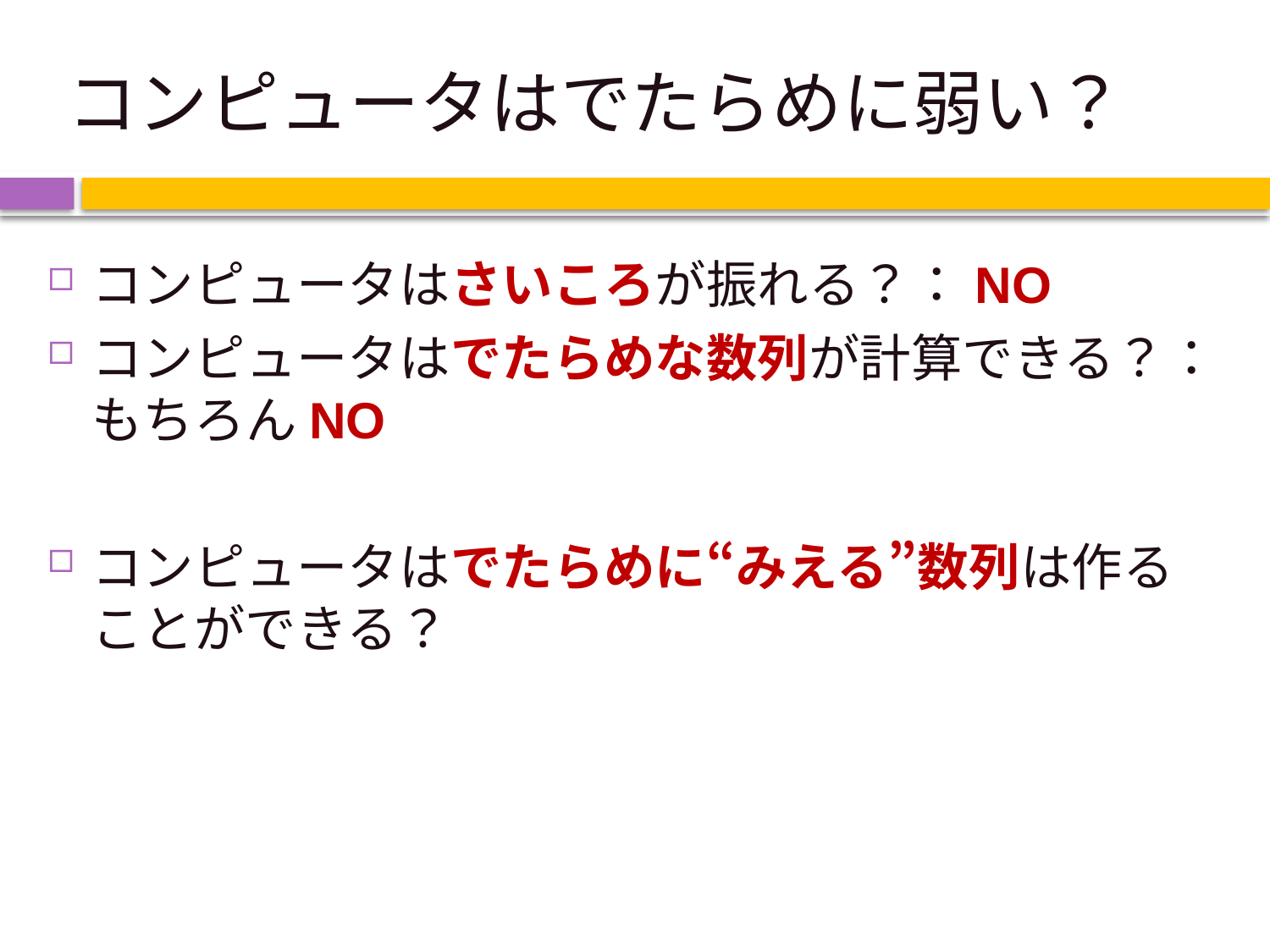

# コンピュータはでたらめに弱い？
コンピュータはさいころが振れる？：NO
コンピュータはでたらめな数列が計算できる？：もちろんNO

コンピュータはでたらめに“みえる”数列は作ることができる？